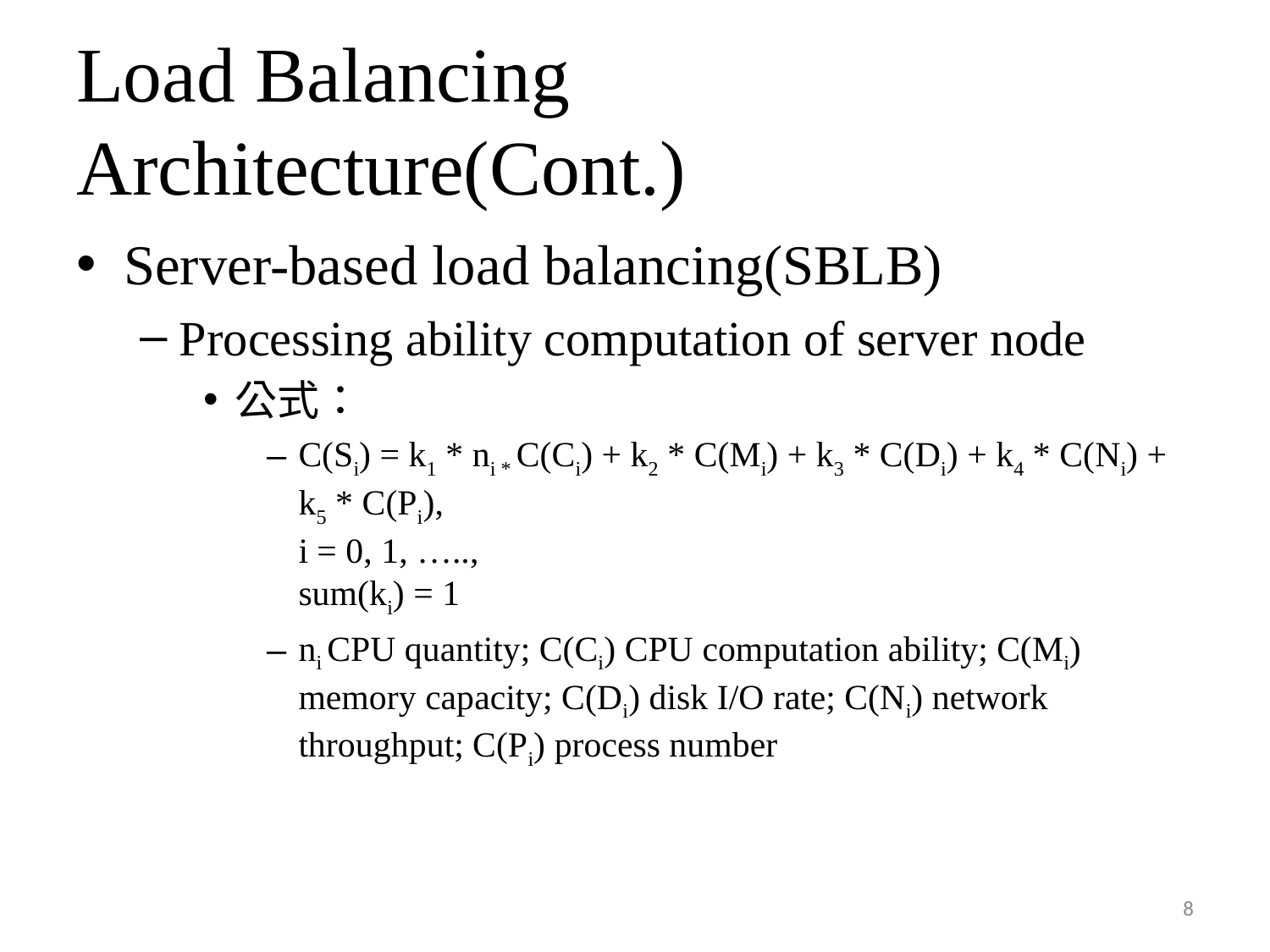

# Load Balancing Architecture(Cont.)
Server-based load balancing(SBLB)
Processing ability computation of server node
公式：
C(Si) = k1 * ni * C(Ci) + k2 * C(Mi) + k3 * C(Di) + k4 * C(Ni) + k5 * C(Pi),
i = 0, 1, …..,
sum(ki) = 1
ni CPU quantity; C(Ci) CPU computation ability; C(Mi) memory capacity; C(Di) disk I/O rate; C(Ni) network throughput; C(Pi) process number

8